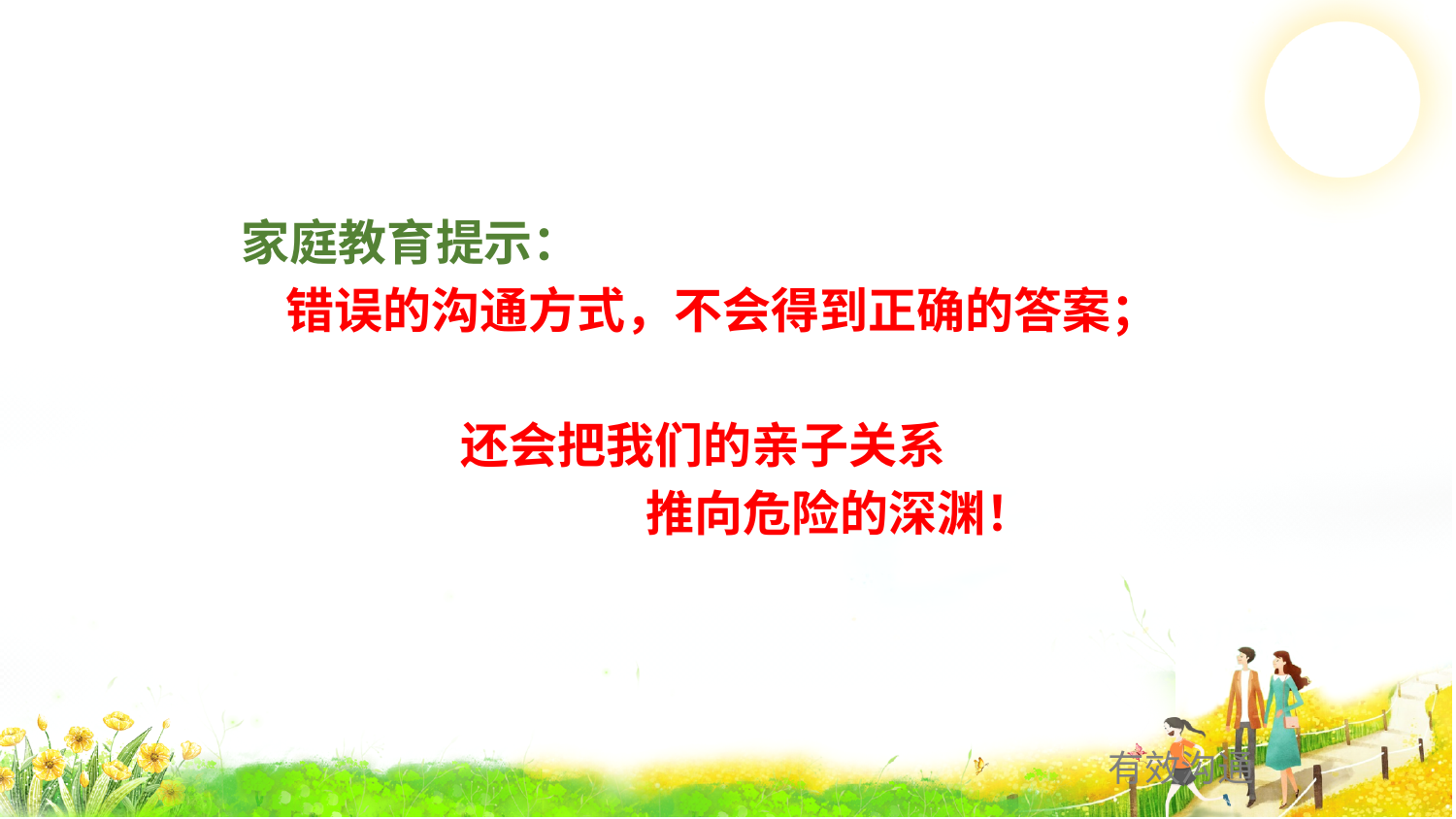

家庭教育提示：
   错误的沟通方式，不会得到正确的答案；

                   还会把我们的亲子关系
                                    推向危险的深渊！

有效沟通